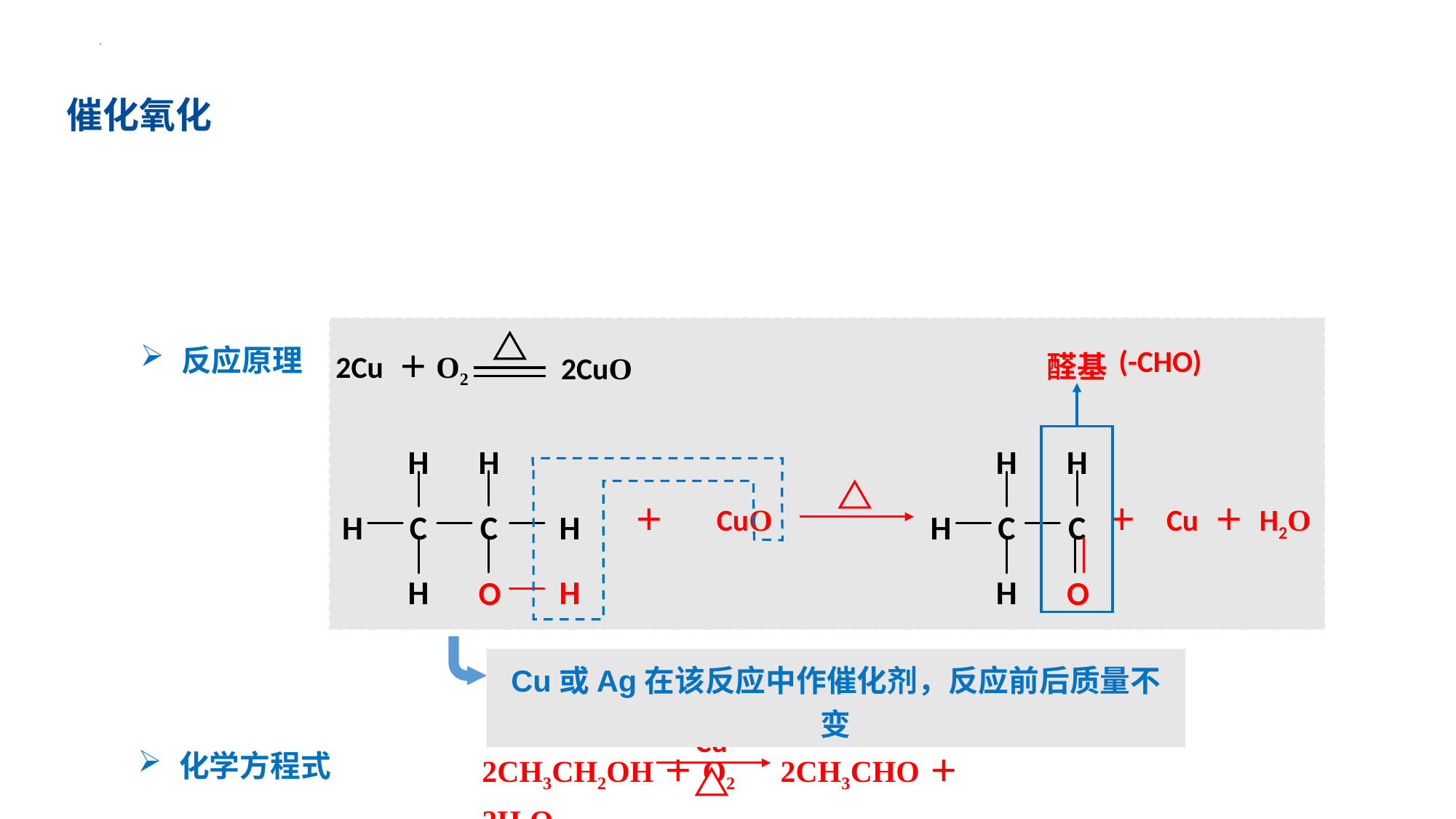

催化氧化

反应原理

2Cu ＋O2
2CuO
(-CHO)
醛基

H
C
H
H
C
H
H
H
O
H
C
H
H
C
H
O

＋
CuO
＋
Cu
＋
H2O

Cu或Ag在该反应中作催化剂，反应前后质量不变
Cu
2CH3CH2OH＋O2                  2CH3CHO＋2H2O

化学方程式